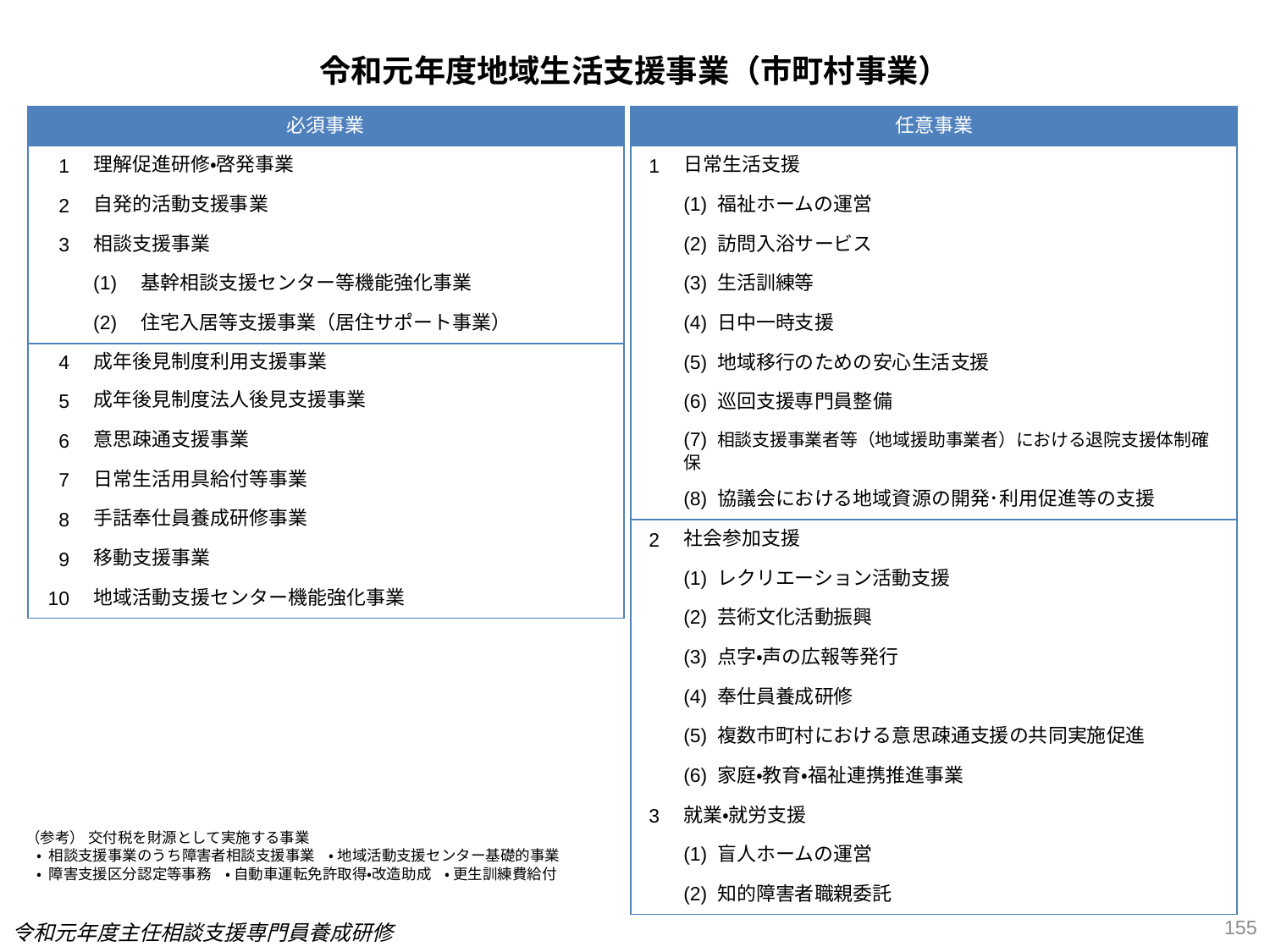

令和元年度地域生活支援事業（市町村事業）
| 任意事業 |  |
| --- | --- |
| 1 | 日常生活支援 |
|  | (1) 福祉ホームの運営 |
|  | (2) 訪問入浴サービス |
|  | (3) 生活訓練等 |
|  | (4) 日中一時支援 |
|  | (5) 地域移行のための安心生活支援 |
|  | (6) 巡回支援専門員整備 |
|  | (7) 相談支援事業者等（地域援助事業者）における退院支援体制確保 |
|  | (8) 協議会における地域資源の開発･利用促進等の支援 |
| 2 | 社会参加支援 |
|  | (1) レクリエーション活動支援 |
|  | (2) 芸術文化活動振興 |
|  | (3) 点字・声の広報等発行 |
|  | (4) 奉仕員養成研修 |
|  | (5) 複数市町村における意思疎通支援の共同実施促進 |
|  | (6) 家庭・教育・福祉連携推進事業 |
| 3 | 就業・就労支援 |
|  | (1) 盲人ホームの運営 |
|  | (2) 知的障害者職親委託 |
| 必須事業 |  |
| --- | --- |
| 1 | 理解促進研修・啓発事業 |
| 2 | 自発的活動支援事業 |
| 3 | 相談支援事業 |
|  | (1)　基幹相談支援センター等機能強化事業 |
|  | (2)　住宅入居等支援事業（居住サポート事業） |
| 4 | 成年後見制度利用支援事業 |
| 5 | 成年後見制度法人後見支援事業 |
| 6 | 意思疎通支援事業 |
| 7 | 日常生活用具給付等事業 |
| 8 | 手話奉仕員養成研修事業 |
| 9 | 移動支援事業 |
| 10 | 地域活動支援センター機能強化事業 |
（参考） 交付税を財源として実施する事業
・  相談支援事業のうち障害者相談支援事業    ・ 地域活動支援センター基礎的事業
・  障害支援区分認定等事務    ・ 自動車運転免許取得・改造助成    ・ 更生訓練費給付
155
令和元年度主任相談支援専門員養成研修